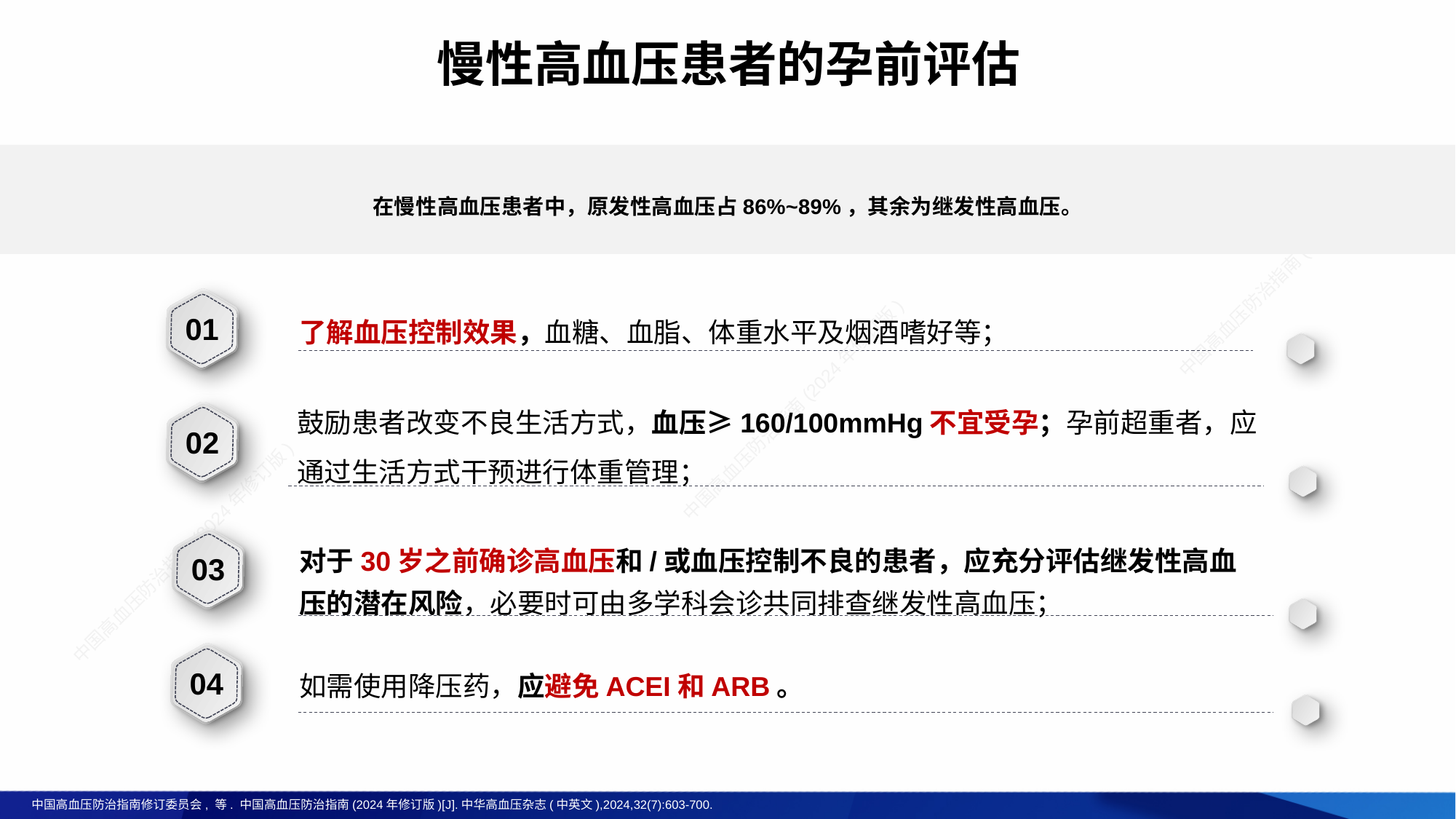

慢性高血压患者的孕前评估
在慢性高血压患者中，原发性高血压占86%~89%，其余为继发性高血压。

01
了解血压控制效果，血糖、血脂、体重水平及烟酒嗜好等；

鼓励患者改变不良生活方式，血压≥160/100mmHg不宜受孕；孕前超重者，应通过生活方式干预进行体重管理；

02

对于30岁之前确诊高血压和/或血压控制不良的患者，应充分评估继发性高血压的潜在风险，必要时可由多学科会诊共同排查继发性高血压；

03

如需使用降压药，应避免ACEI和ARB。

04